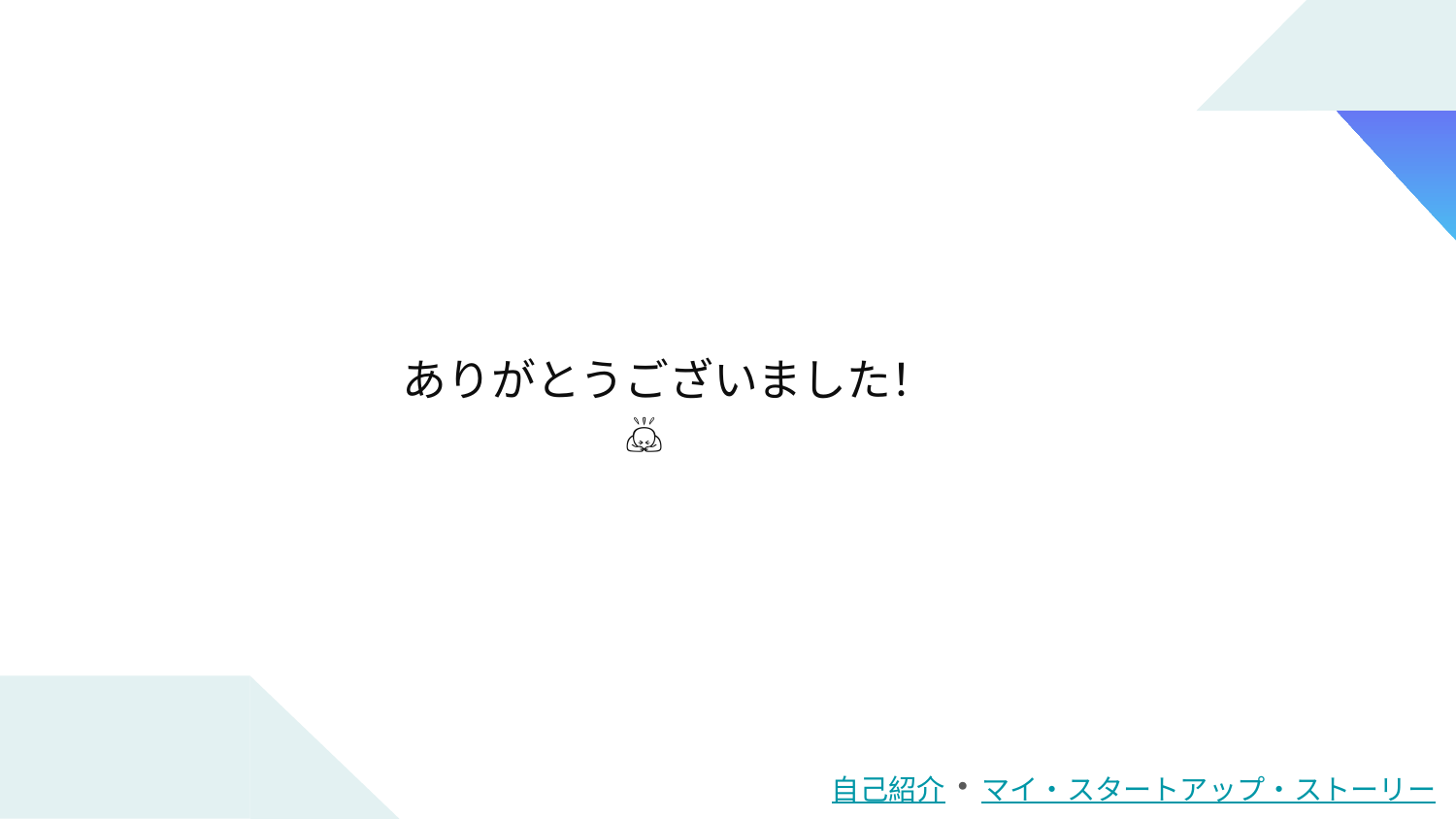

ありがとうございました！　　　　　🙇

自己紹介・マイ・スタートアップ・ストーリー